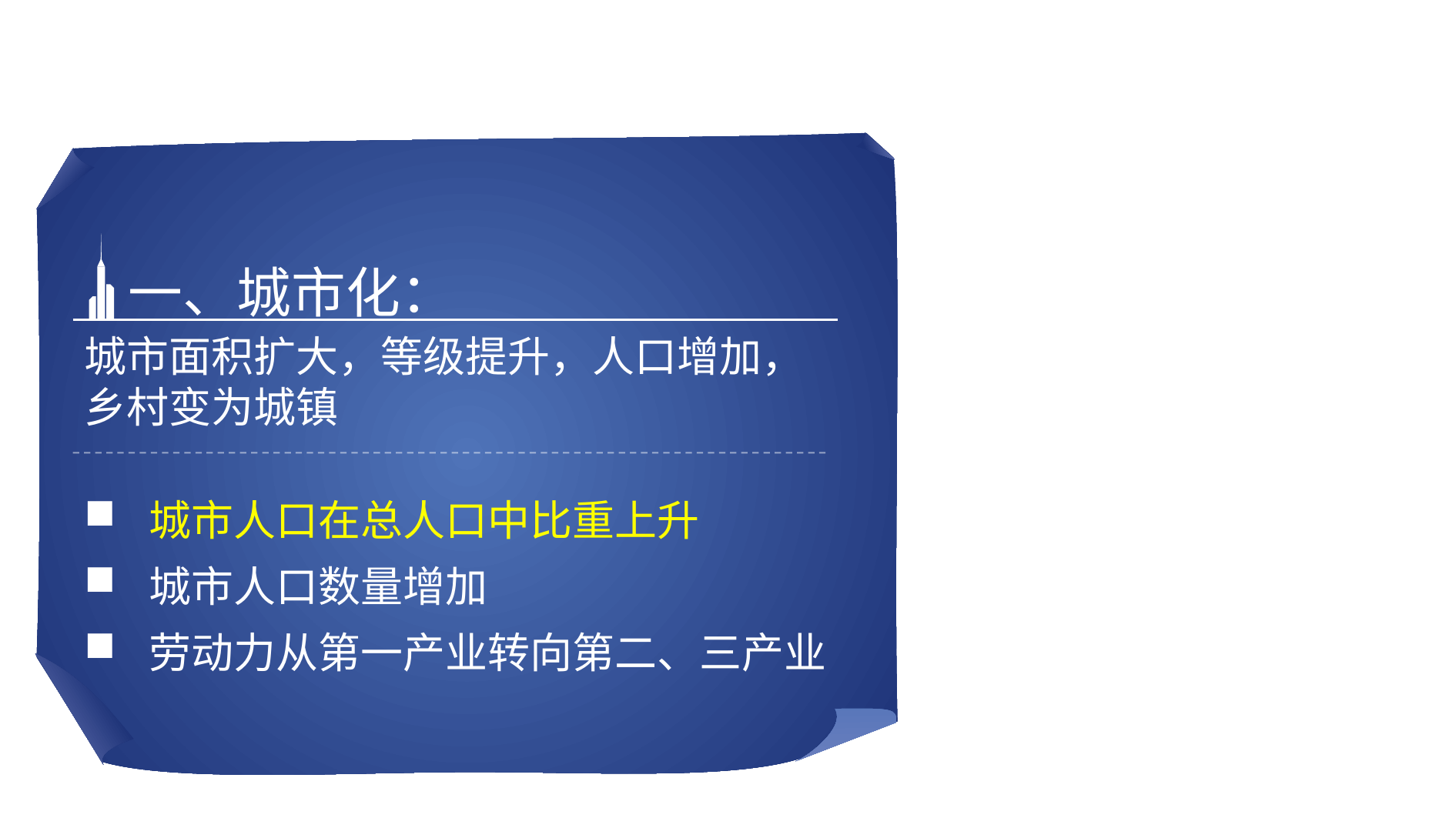

一、城市化：
城市面积扩大，等级提升，人口增加，乡村变为城镇
城市人口在总人口中比重上升
城市人口数量增加
劳动力从第一产业转向第二、三产业
十年磨一件
范国雄（新浪微博：@爱弄PPT的老范）
高中地理课件/第三代
电话：15986495527  QQ：1476360113